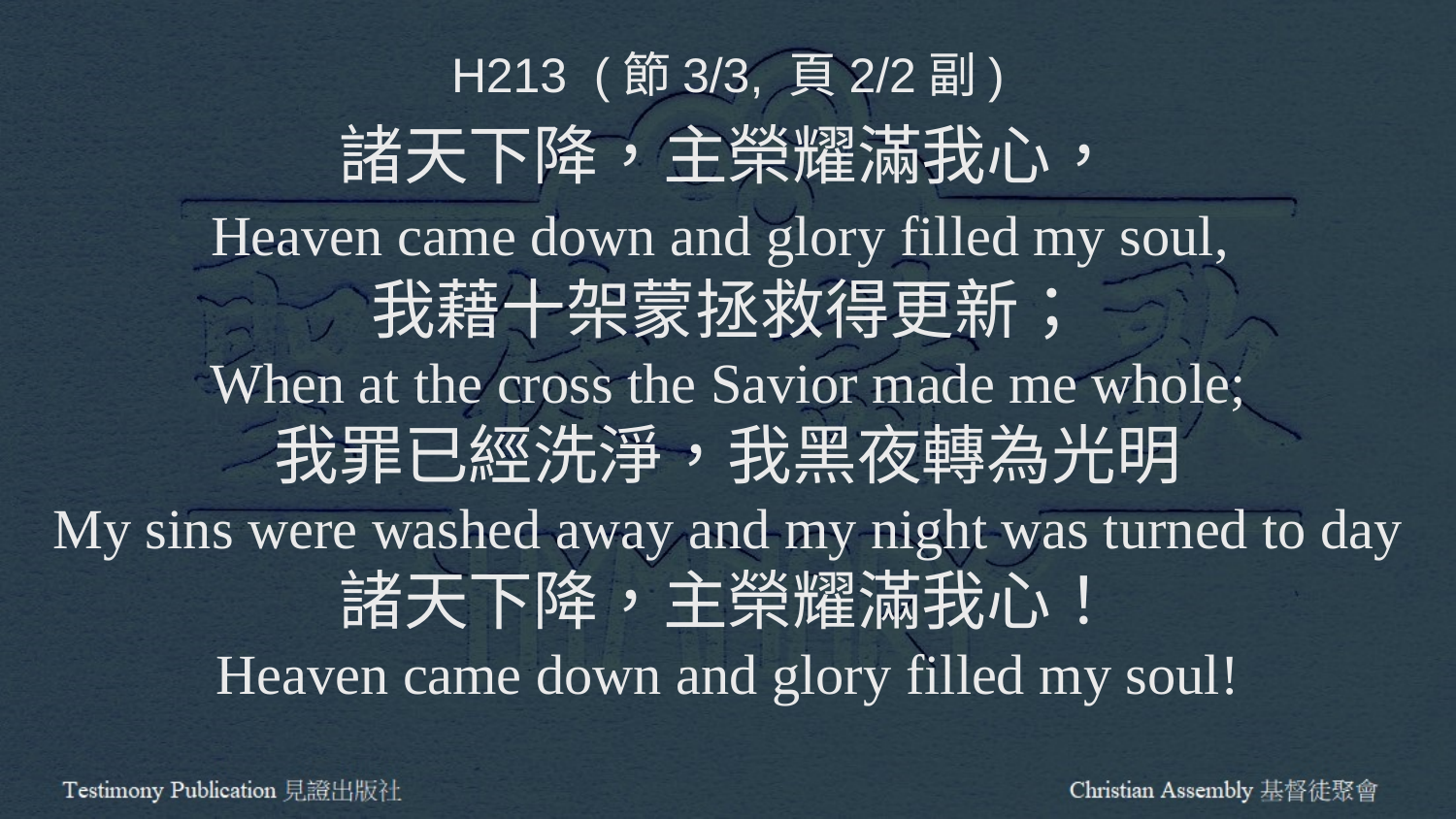

H213  (節3/3, 頁2/2副)
諸天下降，主榮耀滿我心，
Heaven came down and glory filled my soul,
我藉十架蒙拯救得更新；
When at the cross the Savior made me whole;
我罪已經洗淨，我黑夜轉為光明
My sins were washed away and my night was turned to day
諸天下降，主榮耀滿我心！
Heaven came down and glory filled my soul!